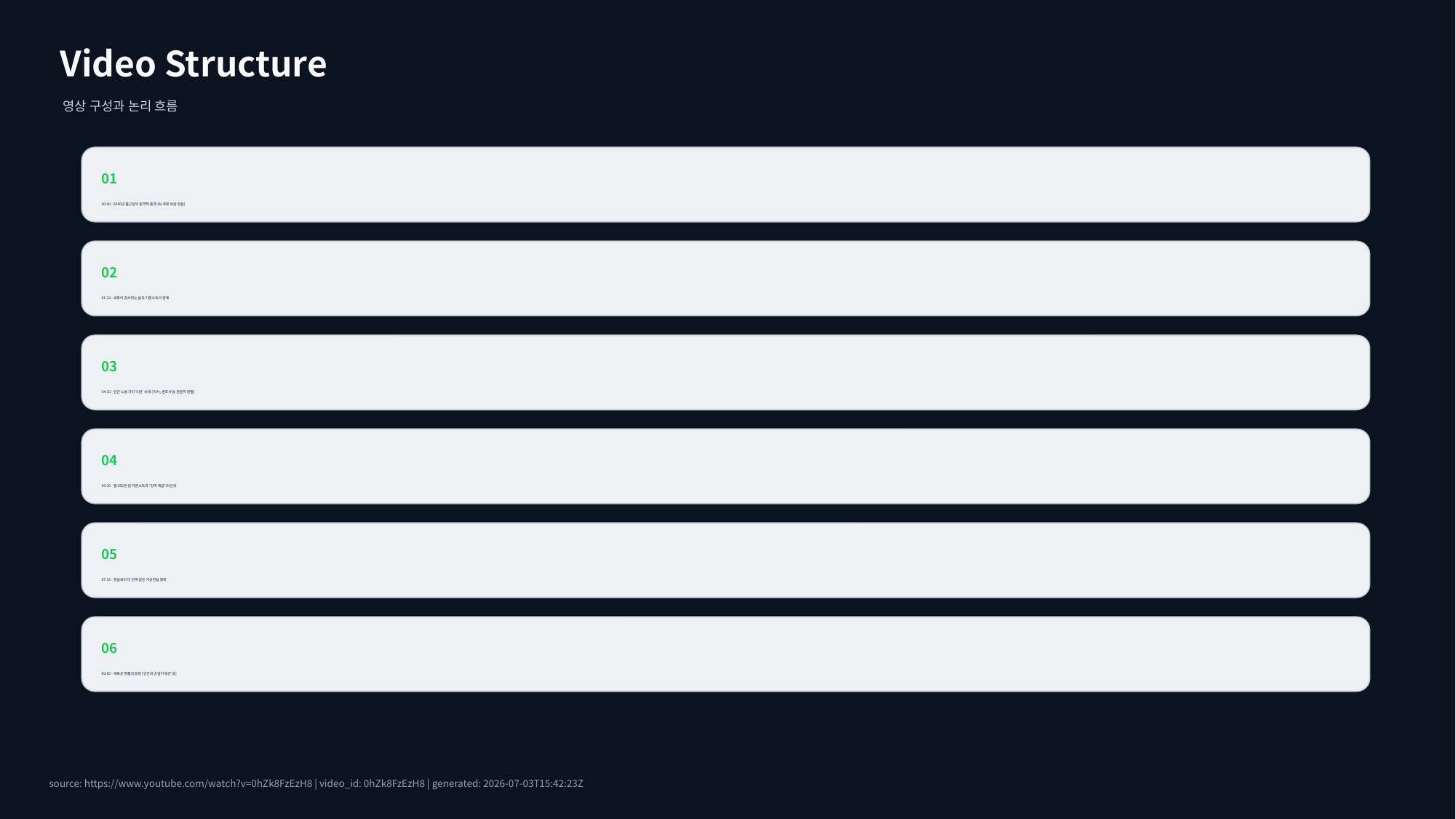

Video Structure
영상 구성과 논리 흐름

01
00:00 - 2040년 출근길의 충격적 풍경 (AI 로봇 보급 현실)

02
01:23 - 로봇이 감시하는 삶과 기본소득의 한계

03
04:10 - 인간 노동 가치 '0원' 시대 (의사, 변호사 등 전문직 전멸)

04
05:30 - 월 350만 원 기본소득과 '잉여 계급'의 탄생

05
07:15 - 현실보다 더 진짜 같은 가상현실 중독

06
09:50 - 새로운 명품의 등장 (인간의 손길이 닿은 것)
source: https://www.youtube.com/watch?v=0hZk8FzEzH8 | video_id: 0hZk8FzEzH8 | generated: 2026-07-03T15:42:23Z